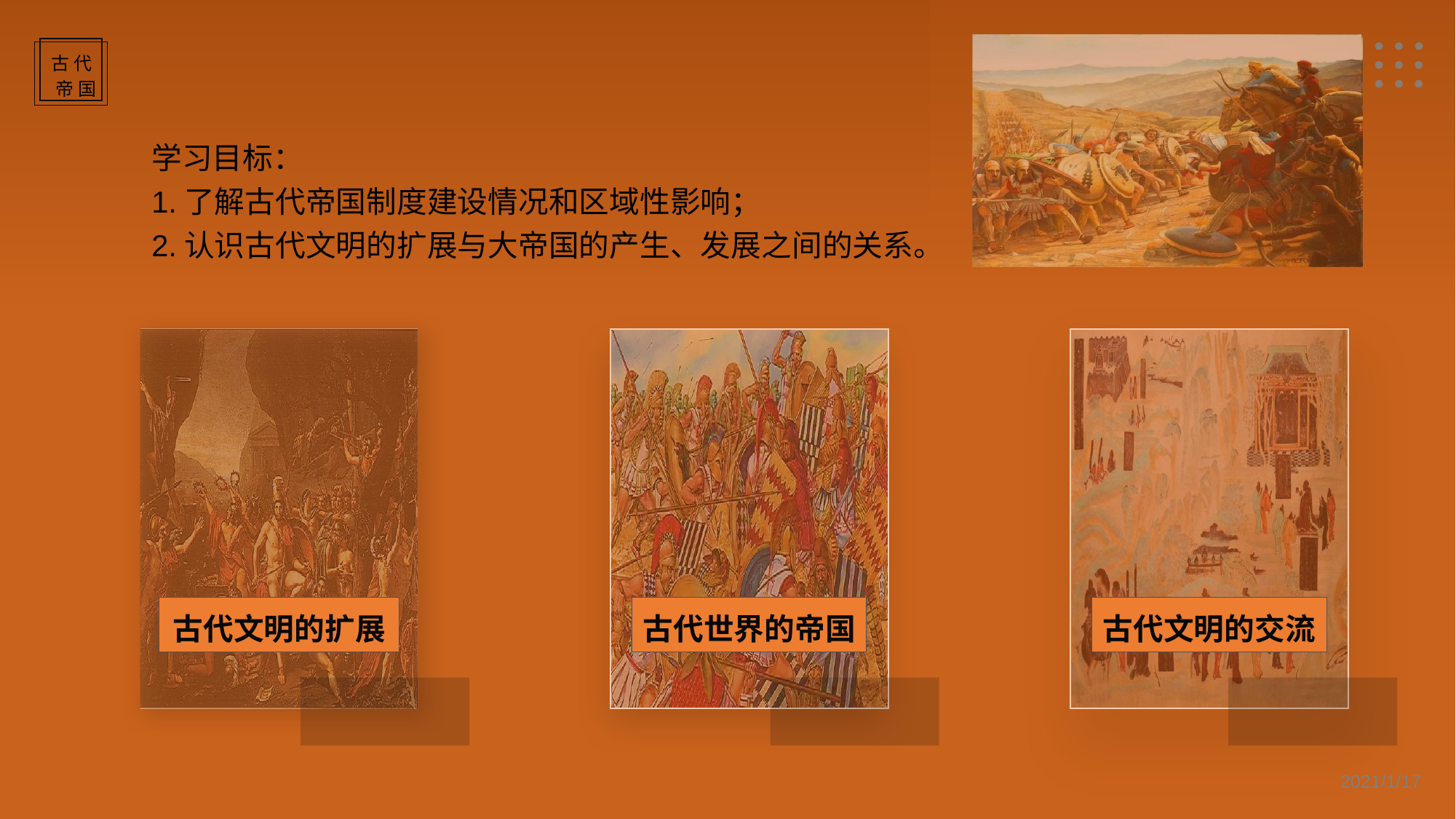

古代帝国

学习目标：
1.了解古代帝国制度建设情况和区域性影响；
2.认识古代文明的扩展与大帝国的产生、发展之间的关系。

古代文明的扩展
古代世界的帝国
古代文明的交流

2021/1/17